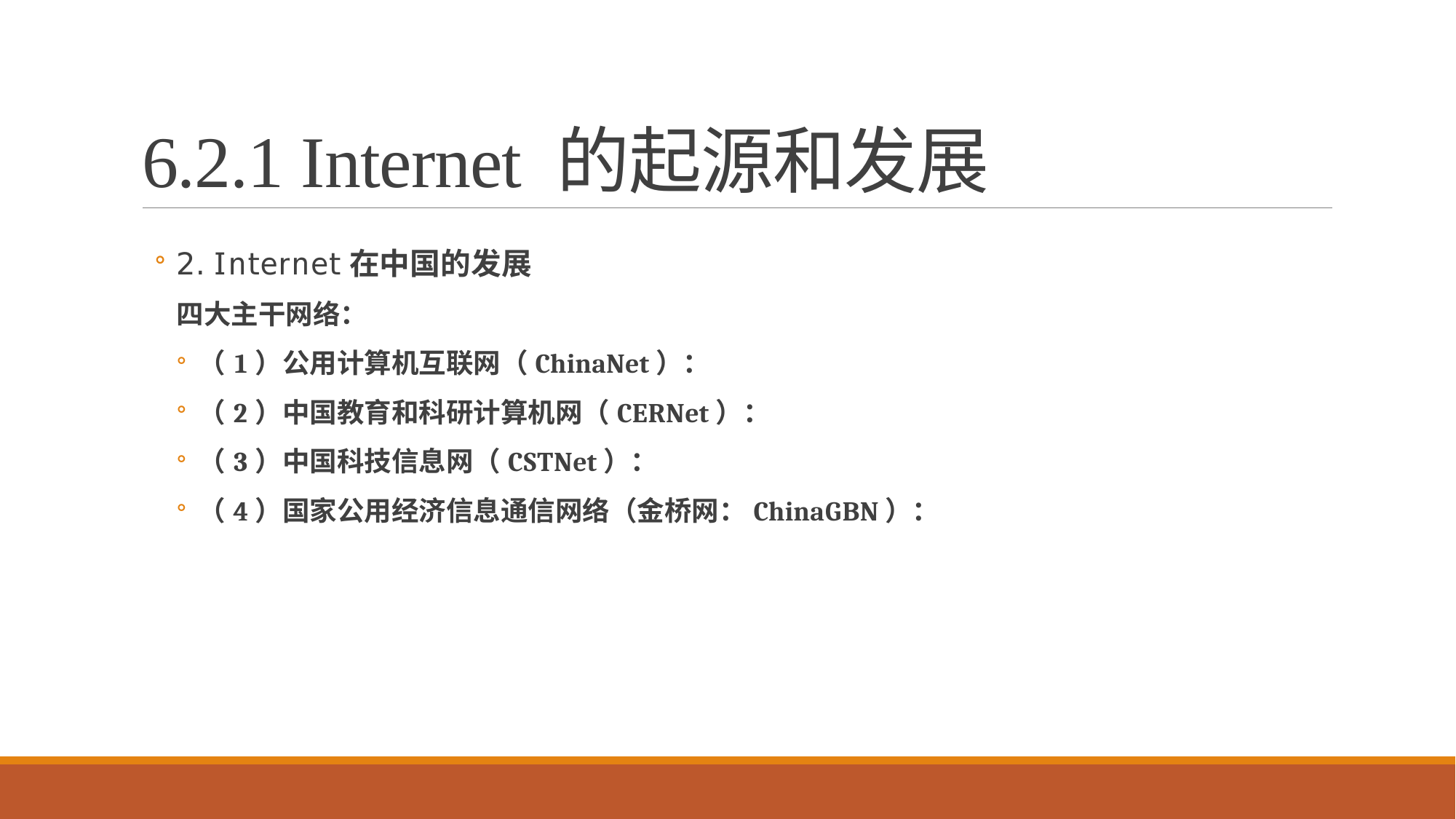

# 6.2.1 Internet 的起源和发展
2. Internet在中国的发展
四大主干网络：
（1）公用计算机互联网（ChinaNet）：
（2）中国教育和科研计算机网（CERNet）：
（3）中国科技信息网（CSTNet）：
（4）国家公用经济信息通信网络（金桥网：ChinaGBN）：